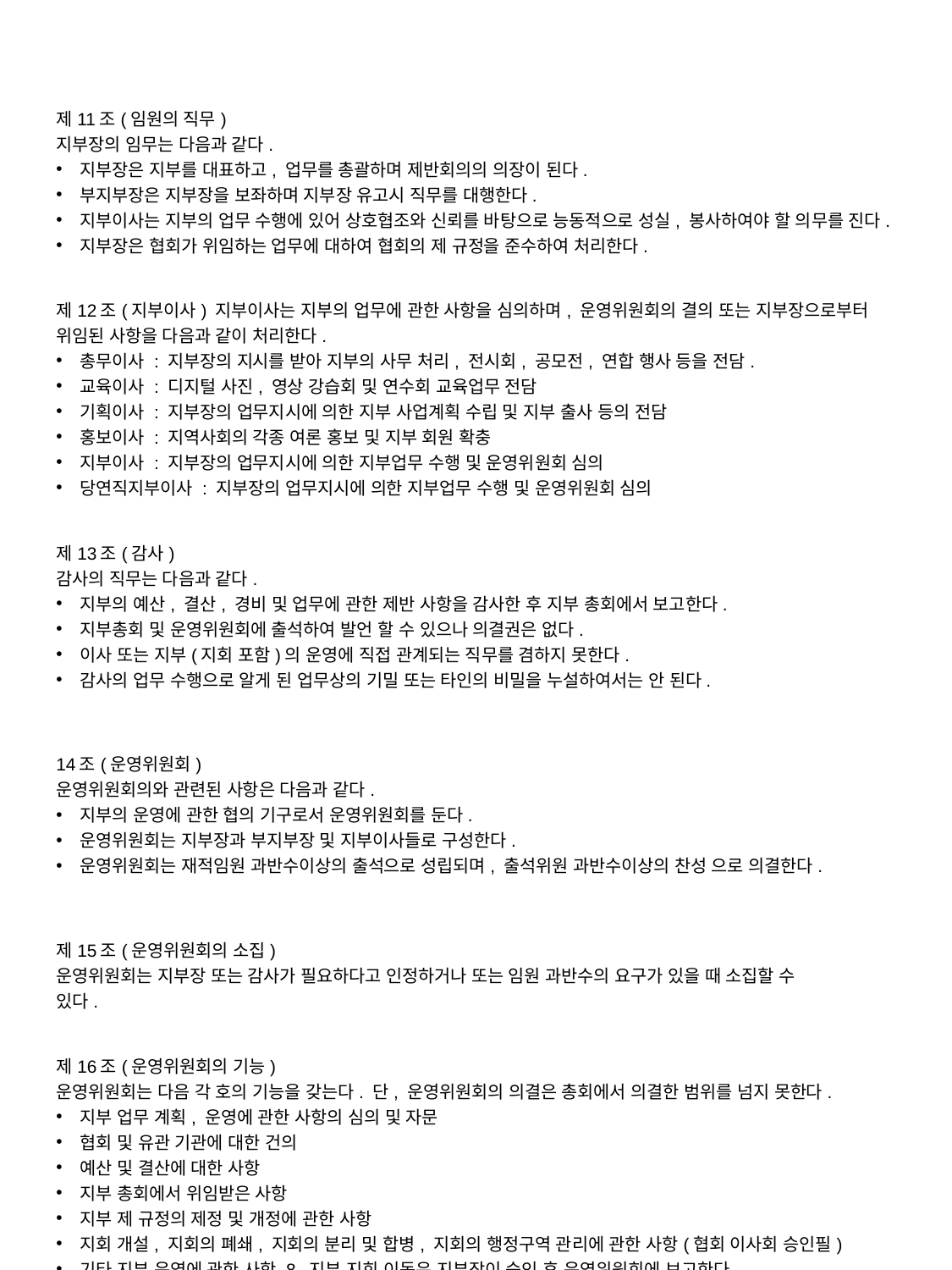

| 제11조(임원의 직무) 지부장의 임무는 다음과 같다. 지부장은 지부를 대표하고, 업무를 총괄하며 제반회의의 의장이 된다. 부지부장은 지부장을 보좌하며 지부장 유고시 직무를 대행한다. 지부이사는 지부의 업무 수행에 있어 상호협조와 신뢰를 바탕으로 능동적으로 성실, 봉사하여야 할 의무를 진다. 지부장은 협회가 위임하는 업무에 대하여 협회의 제 규정을 준수하여 처리한다. 제12조(지부이사) 지부이사는 지부의 업무에 관한 사항을 심의하며, 운영위원회의 결의 또는 지부장으로부터 위임된 사항을 다음과 같이 처리한다. 총무이사 : 지부장의 지시를 받아 지부의 사무 처리, 전시회, 공모전, 연합 행사 등을 전담. 교육이사 : 디지털 사진, 영상 강습회 및 연수회 교육업무 전담 기획이사 : 지부장의 업무지시에 의한 지부 사업계획 수립 및 지부 출사 등의 전담 홍보이사 : 지역사회의 각종 여론 홍보 및 지부 회원 확충 지부이사 : 지부장의 업무지시에 의한 지부업무 수행 및 운영위원회 심의 당연직지부이사 : 지부장의 업무지시에 의한 지부업무 수행 및 운영위원회 심의 제13조(감사) 감사의 직무는 다음과 같다. 지부의 예산, 결산, 경비 및 업무에 관한 제반 사항을 감사한 후 지부 총회에서 보고한다. 지부총회 및 운영위원회에 출석하여 발언 할 수 있으나 의결권은 없다. 이사 또는 지부(지회 포함)의 운영에 직접 관계되는 직무를 겸하지 못한다. 감사의 업무 수행으로 알게 된 업무상의 기밀 또는 타인의 비밀을 누설하여서는 안 된다. 14조(운영위원회) 운영위원회의와 관련된 사항은 다음과 같다. 지부의 운영에 관한 협의 기구로서 운영위원회를 둔다. 운영위원회는 지부장과 부지부장 및 지부이사들로 구성한다. 운영위원회는 재적임원 과반수이상의 출석으로 성립되며, 출석위원 과반수이상의 찬성 으로 의결한다. 제15조(운영위원회의 소집) 운영위원회는 지부장 또는 감사가 필요하다고 인정하거나 또는 임원 과반수의 요구가 있을 때 소집할 수 있다. 제16조(운영위원회의 기능) 운영위원회는 다음 각 호의 기능을 갖는다. 단, 운영위원회의 의결은 총회에서 의결한 범위를 넘지 못한다. 지부 업무 계획, 운영에 관한 사항의 심의 및 자문 협회 및 유관 기관에 대한 건의 예산 및 결산에 대한 사항 지부 총회에서 위임받은 사항 지부 제 규정의 제정 및 개정에 관한 사항 지회 개설, 지회의 폐쇄, 지회의 분리 및 합병, 지회의 행정구역 관리에 관한 사항(협회 이사회 승인필) 기타 지부 운영에 관한 사항 8. 지부 지회 이동은 지부장이 승인 후 운영위원회에 보고한다. |
| --- |